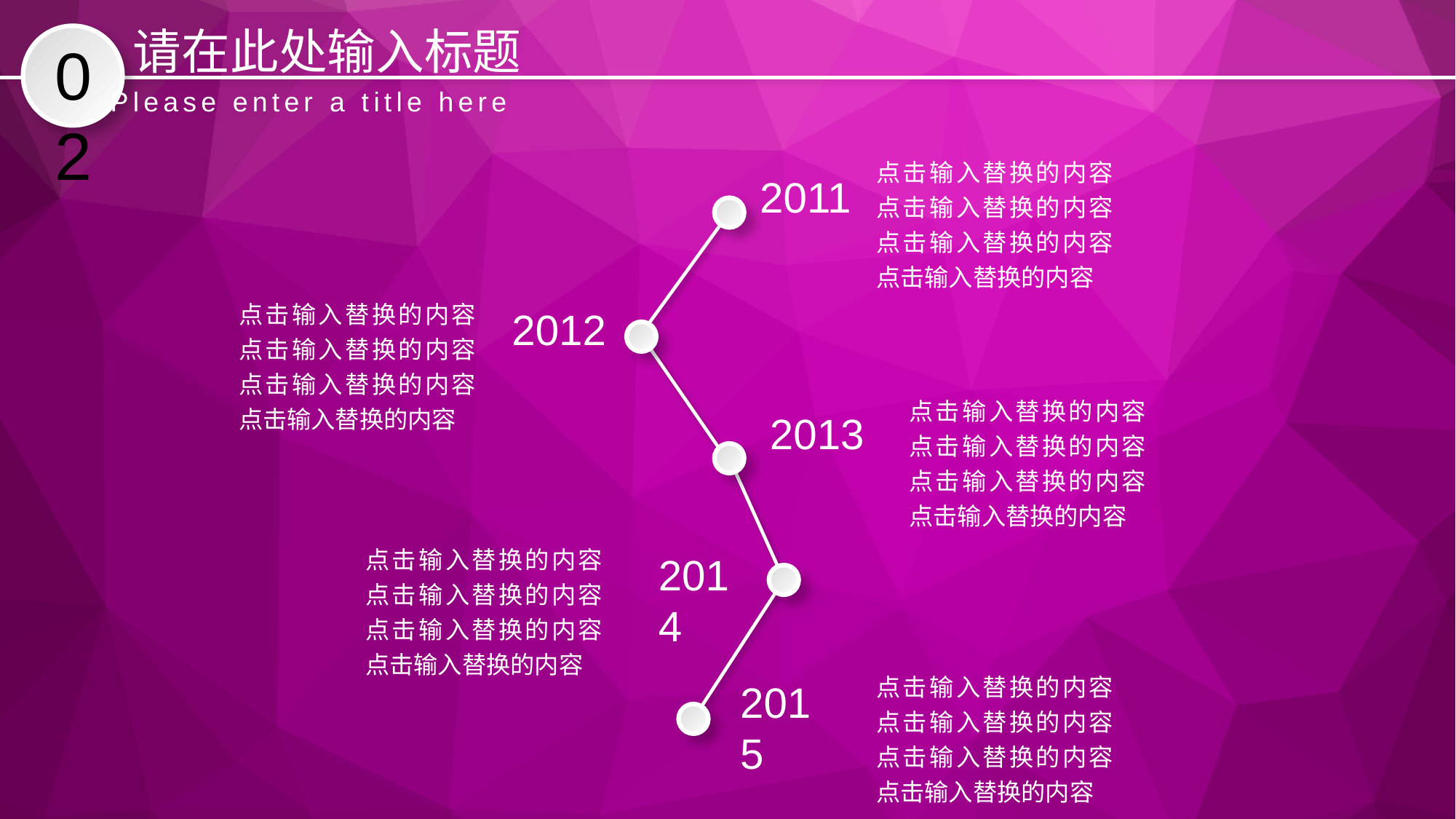

请在此处输入标题

02
Please enter a title here
点击输入替换的内容点击输入替换的内容点击输入替换的内容点击输入替换的内容
2011

点击输入替换的内容点击输入替换的内容点击输入替换的内容点击输入替换的内容
2012

点击输入替换的内容点击输入替换的内容点击输入替换的内容点击输入替换的内容
2013

点击输入替换的内容点击输入替换的内容点击输入替换的内容点击输入替换的内容
2014

点击输入替换的内容点击输入替换的内容点击输入替换的内容点击输入替换的内容
2015